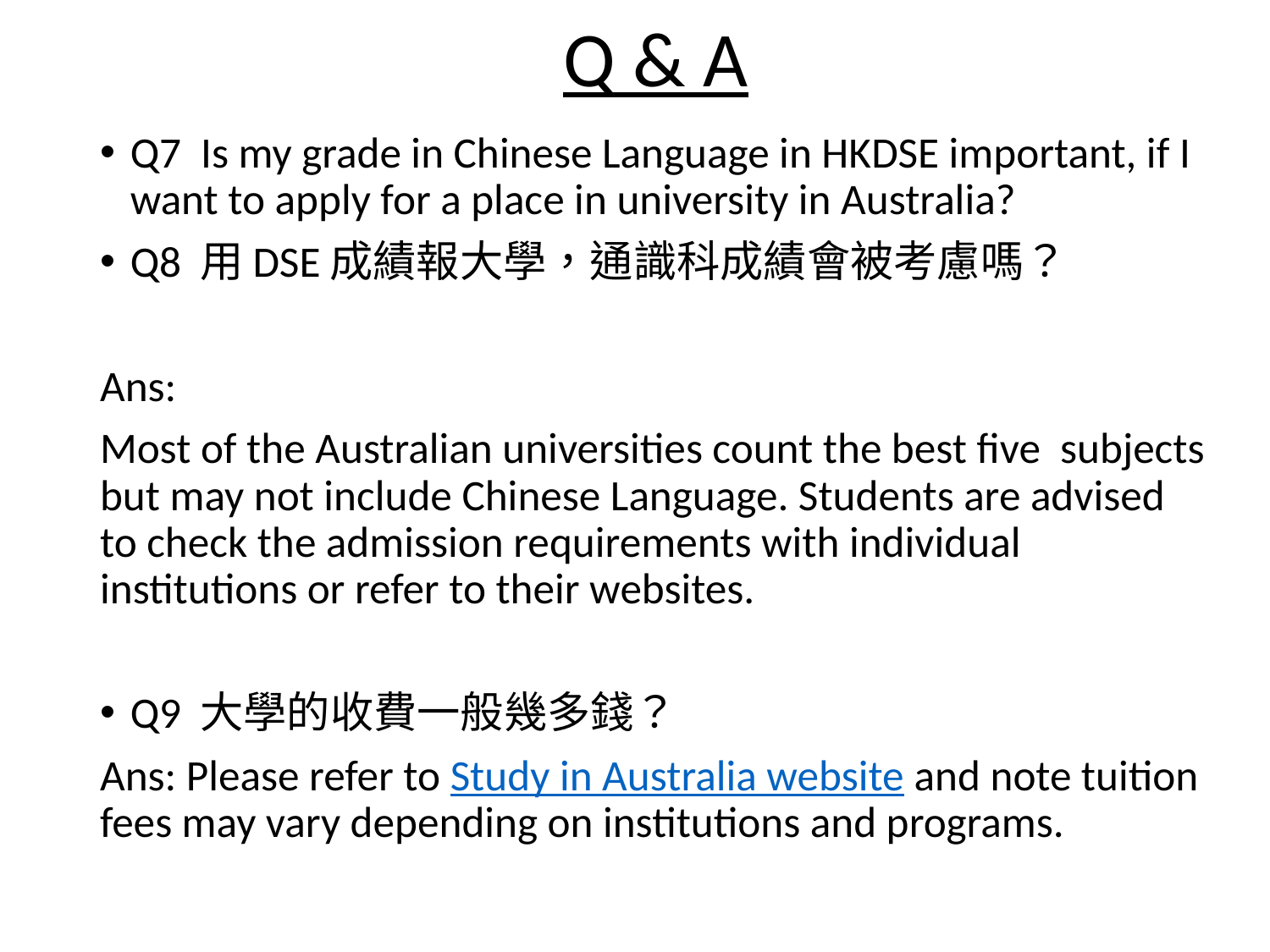

# Q & A
Q7  Is my grade in Chinese Language in HKDSE important, if I want to apply for a place in university in Australia?
Q8 用DSE成績報大學，通識科成績會被考慮嗎？

Ans:
Most of the Australian universities count the best five  subjects but may not include Chinese Language. Students are advised to check the admission requirements with individual institutions or refer to their websites.

Q9 大學的收費一般幾多錢？
Ans: Please refer to Study in Australia website and note tuition fees may vary depending on institutions and programs.